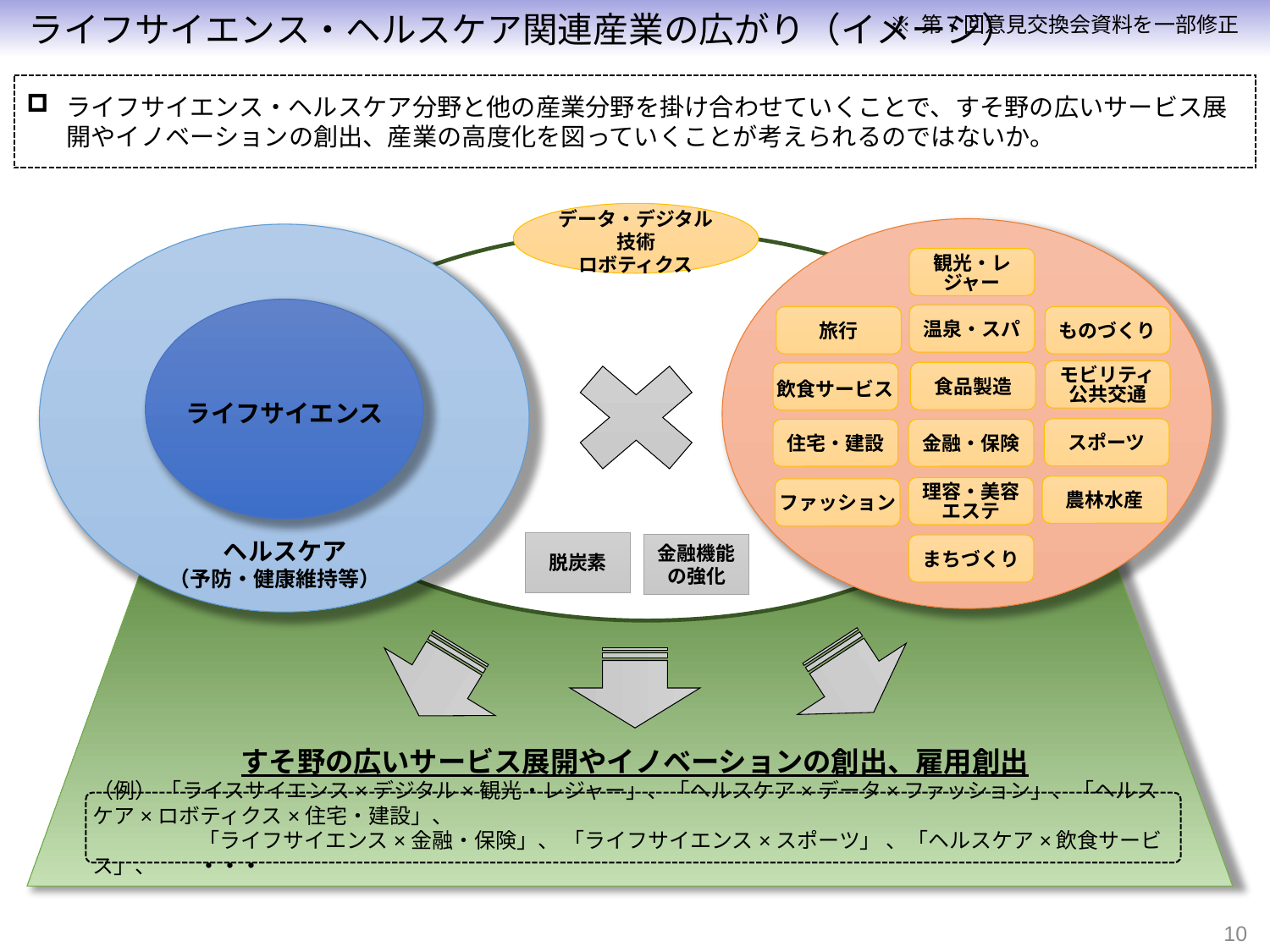

ライフサイエンス・ヘルスケア関連産業の広がり（イメージ）
※ 第７回意見交換会資料を一部修正
ライフサイエンス・ヘルスケア分野と他の産業分野を掛け合わせていくことで、すそ野の広いサービス展開やイノベーションの創出、産業の高度化を図っていくことが考えられるのではないか。
データ・デジタル技術
ロボティクス

観光・レジャー
温泉・スパ
旅行
ものづくり
モビリティ
公共交通
食品製造
飲食サービス
スポーツ
住宅・建設
金融・保険
農林水産
理容・美容
エステ
ファッション
まちづくり

ライフサイエンス

ヘルスケア
（予防・健康維持等）
脱炭素
金融機能の強化

すそ野の広いサービス展開やイノベーションの創出、雇用創出
（例） 「ライスサイエンス×デジタル×観光・レジャー」、「ヘルスケア×データ×ファッション」、「ヘルスケア×ロボティクス×住宅・建設」、
　　　　　「ライフサイエンス×金融・保険」、 「ライフサイエンス×スポーツ」 、「ヘルスケア×飲食サービス」、　　・・・
10